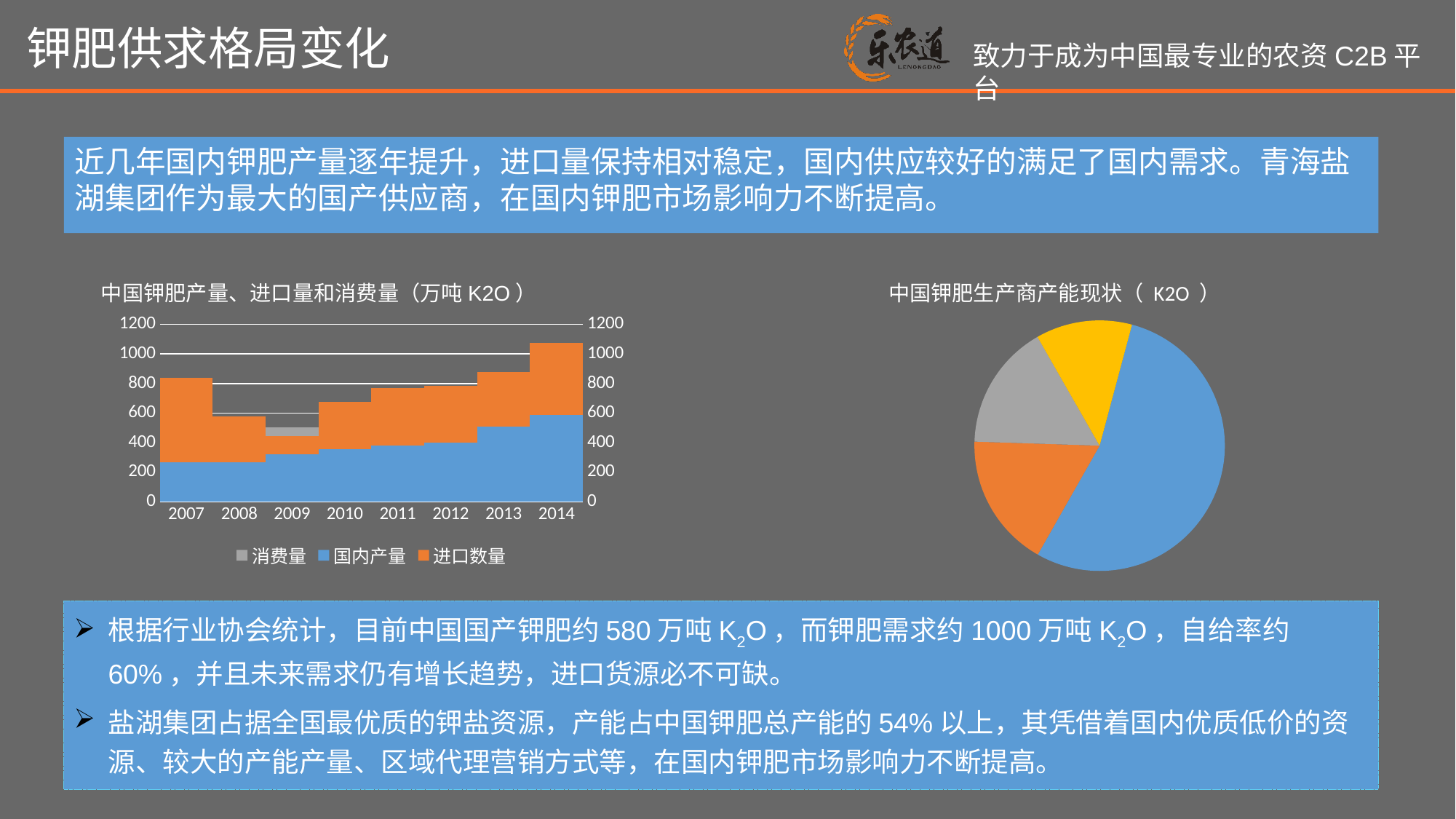

钾肥供求格局变化
近几年国内钾肥产量逐年提升，进口量保持相对稳定，国内供应较好的满足了国内需求。青海盐湖集团作为最大的国产供应商，在国内钾肥市场影响力不断提高。
中国钾肥产量、进口量和消费量（万吨K2O）
中国钾肥生产商产能现状（ K2O ）

[unsupported chart]

### Chart

| Category |  |  |
|---|---|---|
| 盐湖 | 0.5405405405405407 | 500.0 |
| 国投 | 0.17297297297297298 | 160.0 |
| 藏格 | 0.16216216216216425 | 150.0 |
| 其它小钾 | 0.12432432432432433 | 115.0 |
根据行业协会统计，目前中国国产钾肥约580万吨K2O，而钾肥需求约1000万吨K2O，自给率约60%，并且未来需求仍有增长趋势，进口货源必不可缺。
盐湖集团占据全国最优质的钾盐资源，产能占中国钾肥总产能的54%以上，其凭借着国内优质低价的资源、较大的产能产量、区域代理营销方式等，在国内钾肥市场影响力不断提高。